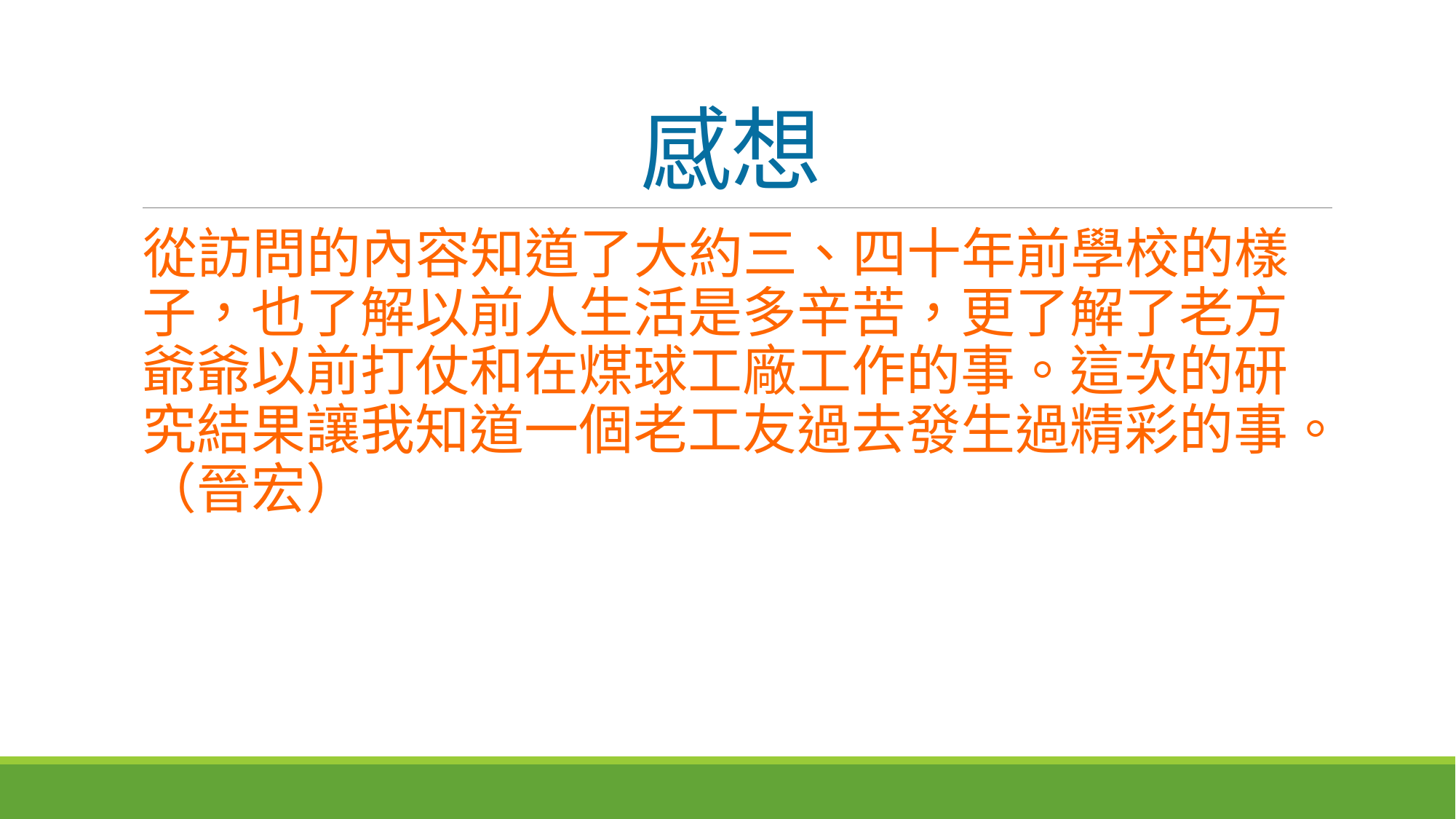

# 感想
從訪問的內容知道了大約三、四十年前學校的樣子，也了解以前人生活是多辛苦，更了解了老方爺爺以前打仗和在煤球工廠工作的事。這次的研究結果讓我知道一個老工友過去發生過精彩的事。（晉宏）